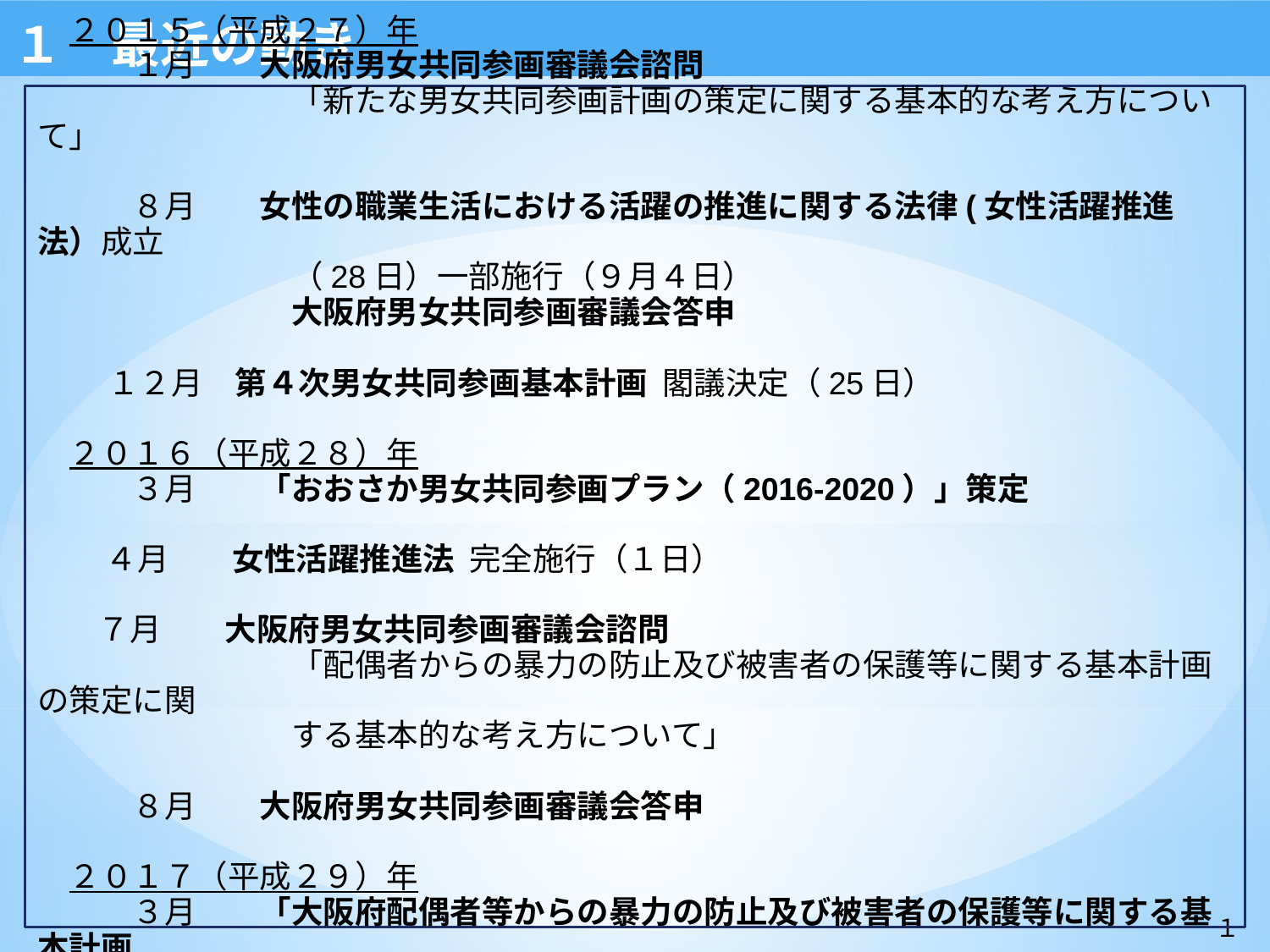

# １　最近の動き
　２０１５（平成２７）年
　　　１月　　大阪府男女共同参画審議会諮問
　　　　　　　　「新たな男女共同参画計画の策定に関する基本的な考え方について」

　　　８月　　女性の職業生活における活躍の推進に関する法律(女性活躍推進法）成立
　　　　　　　　（28日）一部施行（９月４日）
　　　　　　　　大阪府男女共同参画審議会答申

　　 １２月　第４次男女共同参画基本計画  閣議決定（25日）

　２０１６（平成２８）年
　　　３月　　「おおさか男女共同参画プラン（2016-2020）」策定

    　４月　　女性活躍推進法  完全施行（１日）

　    ７月　　大阪府男女共同参画審議会諮問
　　　　　　　　「配偶者からの暴力の防止及び被害者の保護等に関する基本計画の策定に関
　　　　　　　　する基本的な考え方について」

　　　８月　　大阪府男女共同参画審議会答申

　２０１７（平成２９）年
　　　３月　　「大阪府配偶者等からの暴力の防止及び被害者の保護等に関する基本計画
　　　　　　　（2017-2021）」策定
１